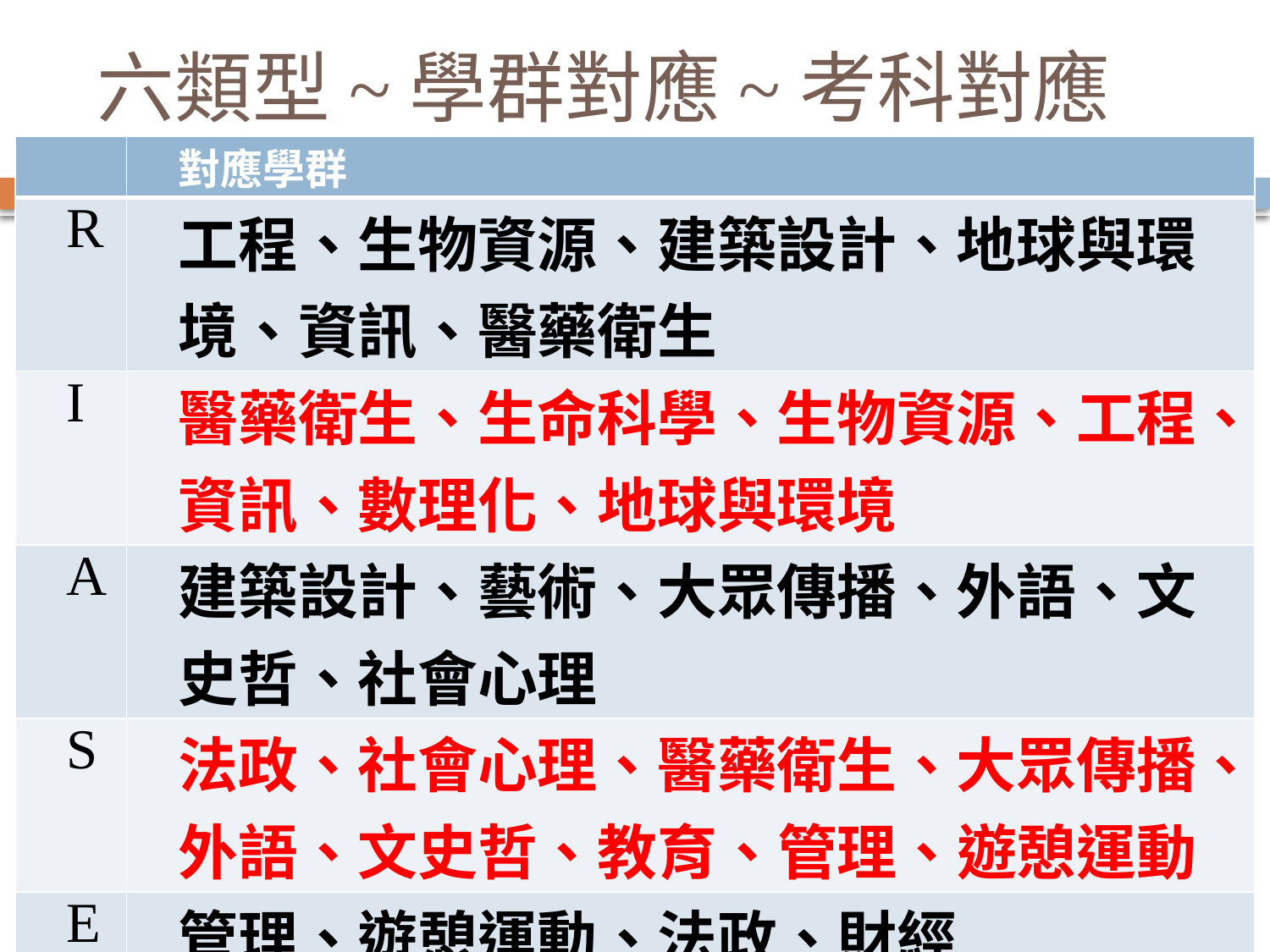

# 六類型~學群對應~考科對應
|  | 對應學群 |
| --- | --- |
| R | 工程、生物資源、建築設計、地球與環境、資訊、醫藥衛生 |
| I | 醫藥衛生、生命科學、生物資源、工程、資訊、數理化、地球與環境 |
| A | 建築設計、藝術、大眾傳播、外語、文史哲、社會心理 |
| S | 法政、社會心理、醫藥衛生、大眾傳播、外語、文史哲、教育、管理、遊憩運動 |
| E | 管理、遊憩運動、法政、財經 |
| C | 財經 |
14